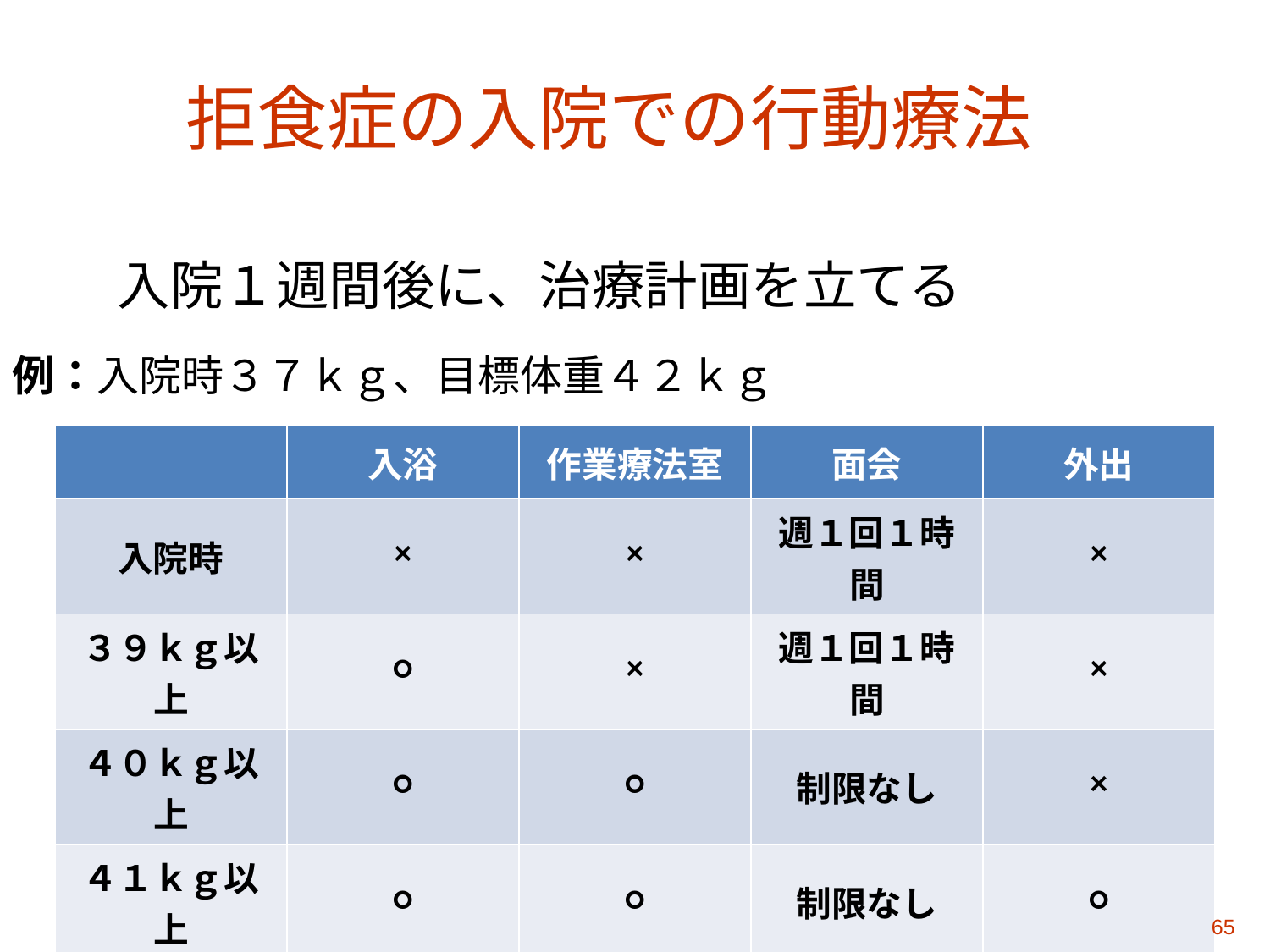

# 拒食症の入院での行動療法
入院１週間後に、治療計画を立てる
　例：入院時３７ｋｇ、目標体重４２ｋｇ
|  | 入浴 | 作業療法室 | 面会 | 外出 |
| --- | --- | --- | --- | --- |
| 入院時 | × | × | 週１回１時間 | × |
| ３９ｋｇ以上 | ○ | × | 週１回１時間 | × |
| ４０ｋｇ以上 | ○ | ○ | 制限なし | × |
| ４１ｋｇ以上 | ○ | ○ | 制限なし | ○ |
| ４２ｋｇ以上 | ○ | ○ | 制限なし | 外食・外泊○　 　→＜退院＞ |
65